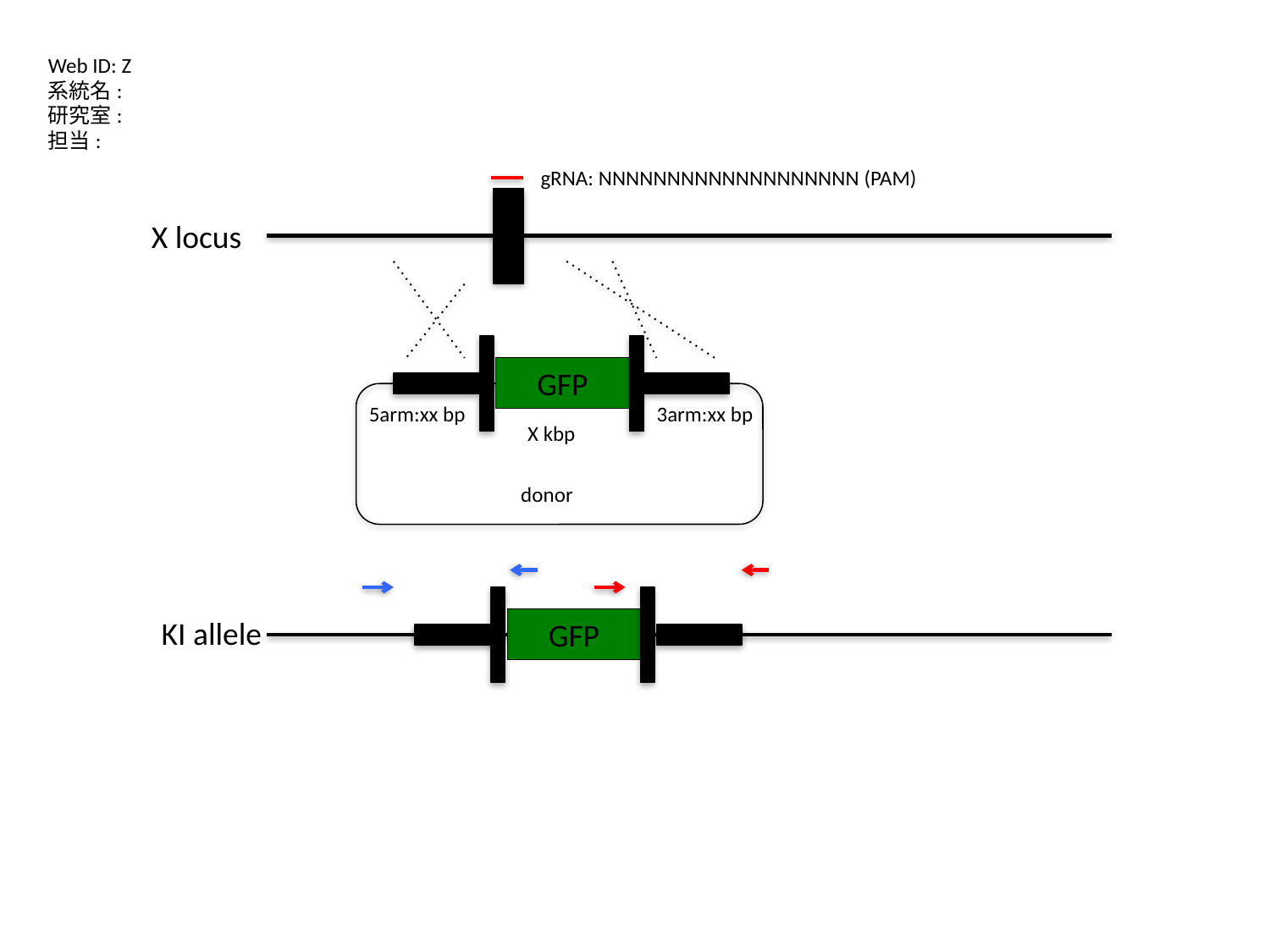

Web ID: Z
系統名:
研究室:
担当:
gRNA: NNNNNNNNNNNNNNNNNNN (PAM)

X locus

GFP

5arm:xx bp
3arm:xx bp
X kbp
donor

KI allele
GFP